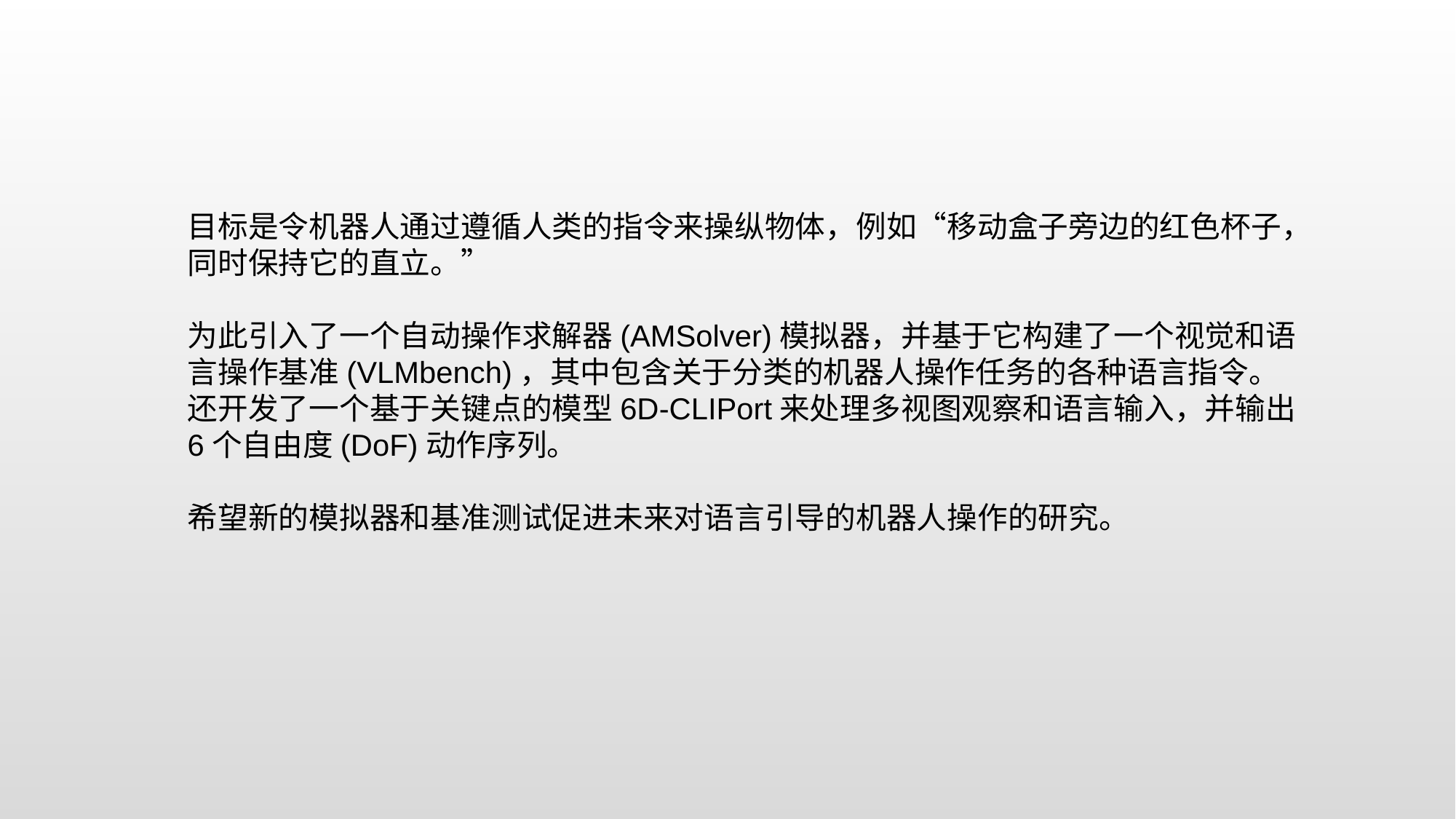

目标是令机器人通过遵循人类的指令来操纵物体，例如“移动盒子旁边的红色杯子，同时保持它的直立。”

为此引入了一个自动操作求解器(AMSolver)模拟器，并基于它构建了一个视觉和语言操作基准(VLMbench)，其中包含关于分类的机器人操作任务的各种语言指令。
还开发了一个基于关键点的模型6D-CLIPort来处理多视图观察和语言输入，并输出6个自由度(DoF)动作序列。

希望新的模拟器和基准测试促进未来对语言引导的机器人操作的研究。

13